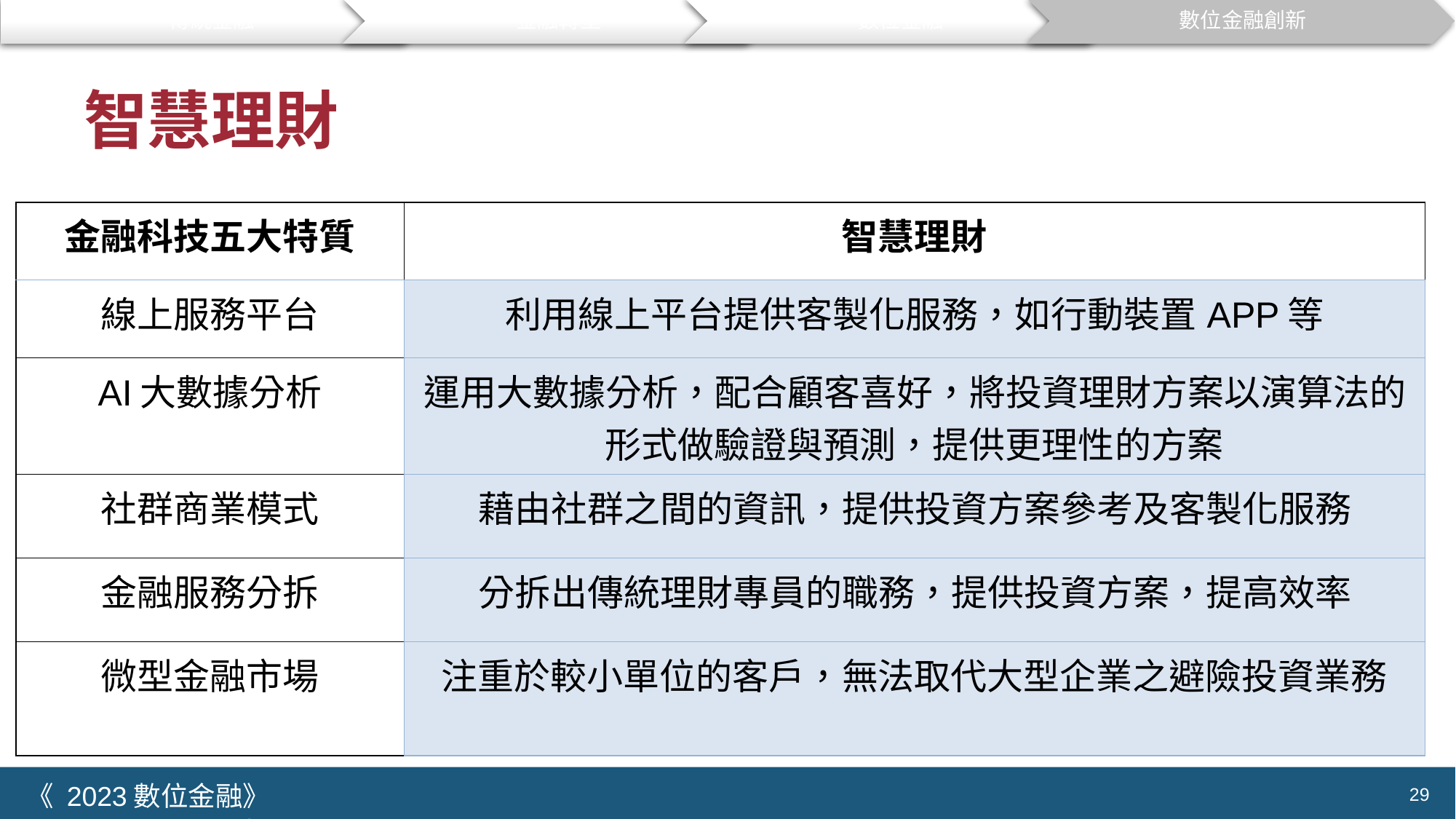

傳統金融

金融轉型

數位金融

數位金融創新
# 智慧理財
| 金融科技五大特質 | 智慧理財 |
| --- | --- |
| 線上服務平台 | 利用線上平台提供客製化服務，如行動裝置APP等 |
| AI大數據分析 | 運用大數據分析，配合顧客喜好，將投資理財方案以演算法的形式做驗證與預測，提供更理性的方案 |
| 社群商業模式 | 藉由社群之間的資訊，提供投資方案參考及客製化服務 |
| 金融服務分拆 | 分拆出傳統理財專員的職務，提供投資方案，提高效率 |
| 微型金融市場 | 注重於較小單位的客戶，無法取代大型企業之避險投資業務 |

29
《 2023數位金融》                                                                                                                                             	NYCU.IIM.IEBI Lab